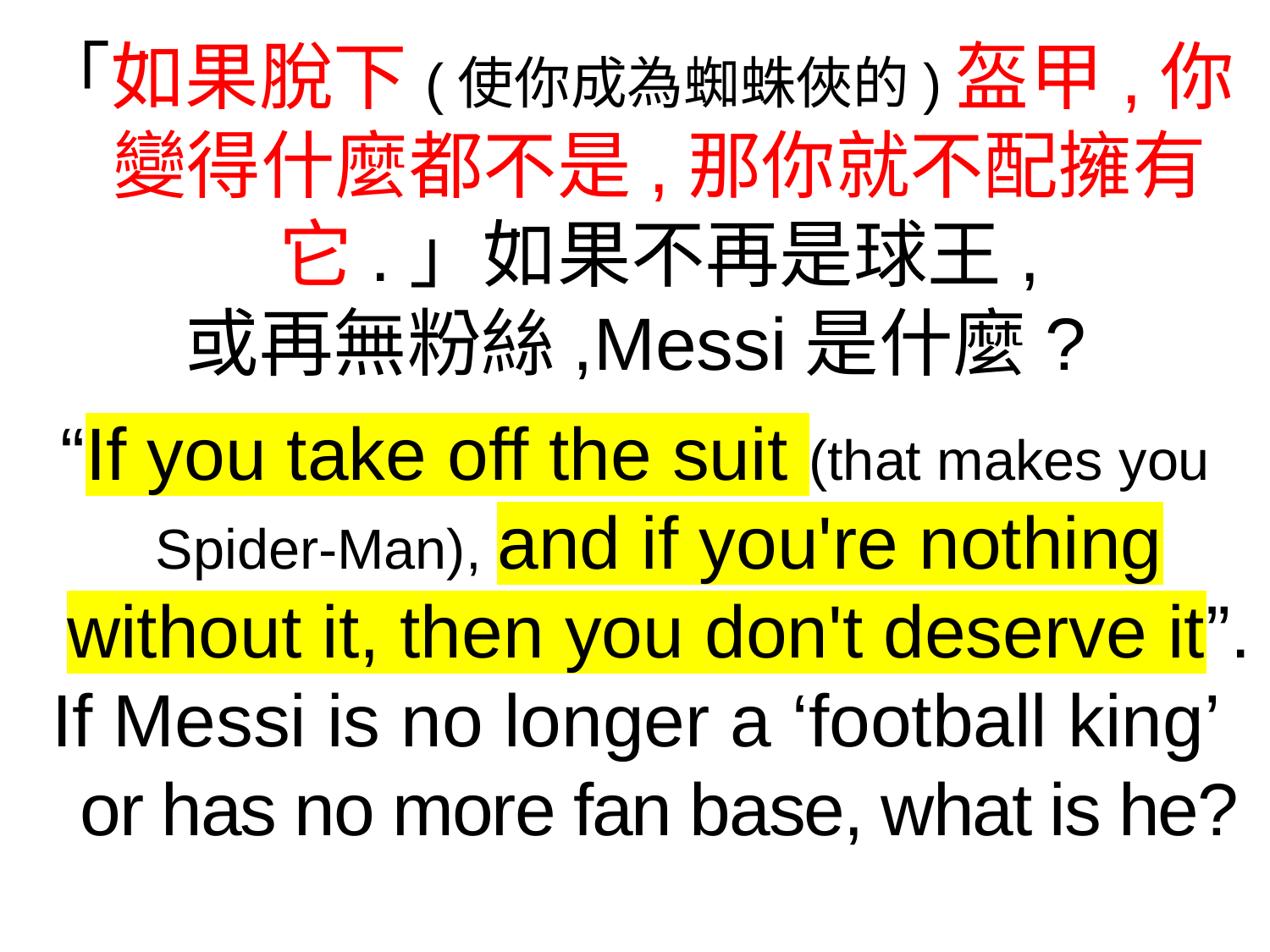

「如果脫下(使你成為蜘蛛俠的)盔甲,你變得什麼都不是,那你就不配擁有它.」如果不再是球王,
或再無粉絲,Messi是什麼?
“If you take off the suit (that makes you Spider-Man), and if you're nothing without it, then you don't deserve it”.
If Messi is no longer a ‘football king’ or has no more fan base, what is he?